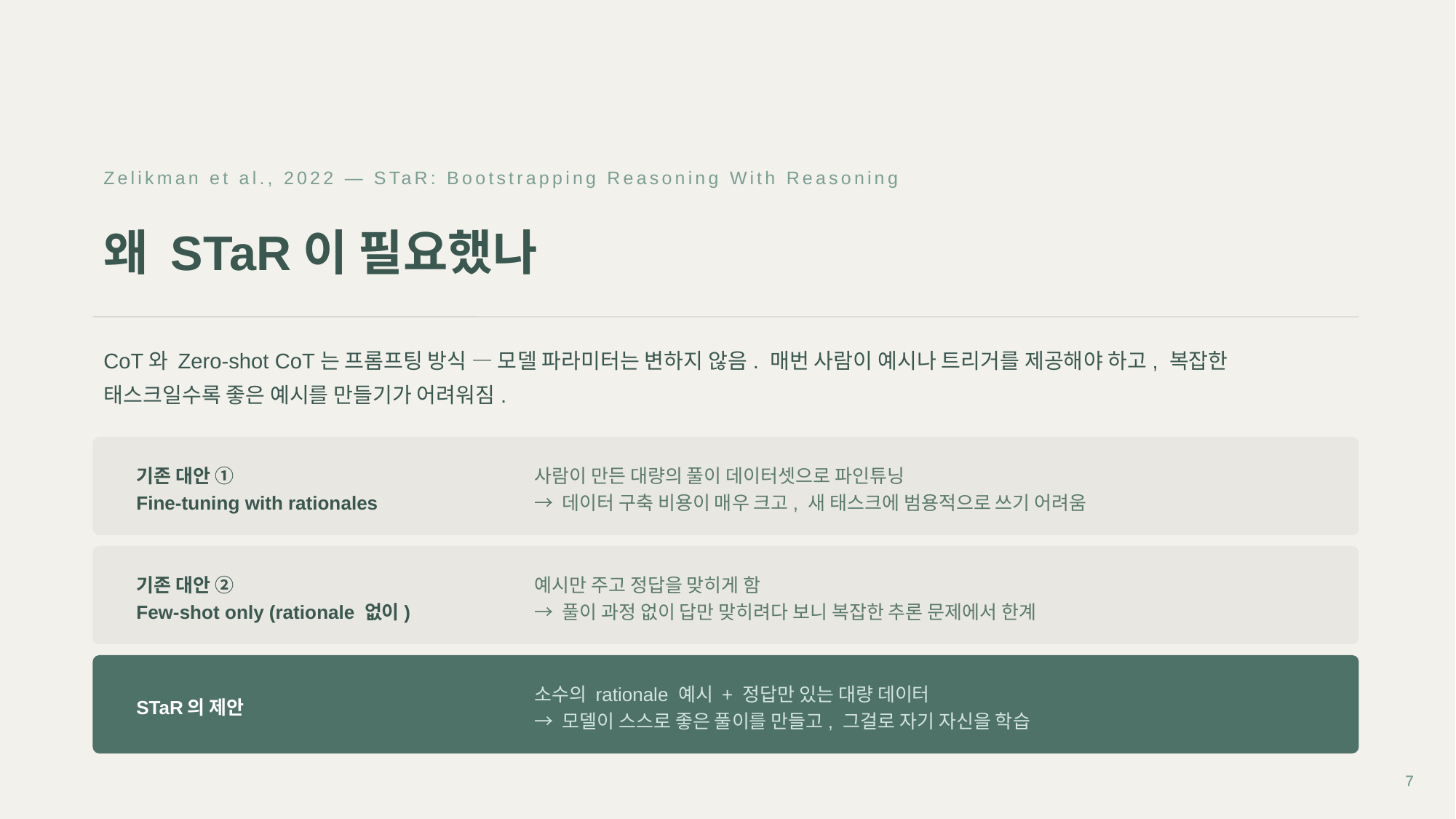

Zelikman et al., 2022 — STaR: Bootstrapping Reasoning With Reasoning
왜 STaR이 필요했나

CoT와 Zero-shot CoT는 프롬프팅 방식 — 모델 파라미터는 변하지 않음. 매번 사람이 예시나 트리거를 제공해야 하고, 복잡한 태스크일수록 좋은 예시를 만들기가 어려워짐.

기존 대안 ①
Fine-tuning with rationales
사람이 만든 대량의 풀이 데이터셋으로 파인튜닝
→ 데이터 구축 비용이 매우 크고, 새 태스크에 범용적으로 쓰기 어려움

기존 대안 ②
Few-shot only (rationale 없이)
예시만 주고 정답을 맞히게 함
→ 풀이 과정 없이 답만 맞히려다 보니 복잡한 추론 문제에서 한계

STaR의 제안
소수의 rationale 예시 + 정답만 있는 대량 데이터
→ 모델이 스스로 좋은 풀이를 만들고, 그걸로 자기 자신을 학습
7
7